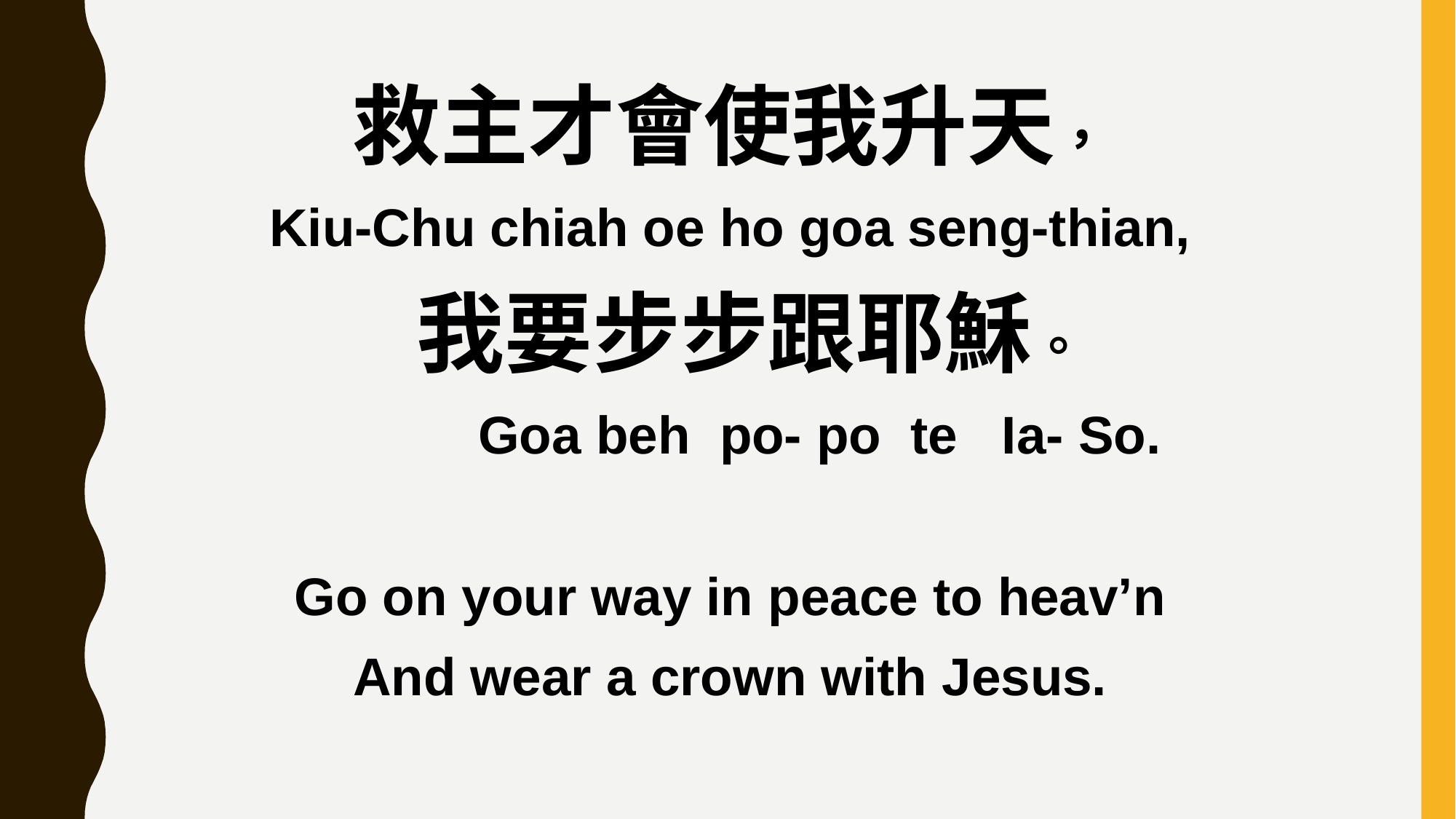

救主才會使我升天，
Kiu-Chu chiah oe ho goa seng-thian,
 我要步步跟耶穌。
                   Goa beh  po- po  te   Ia- So.

Go on your way in peace to heav’n
And wear a crown with Jesus.